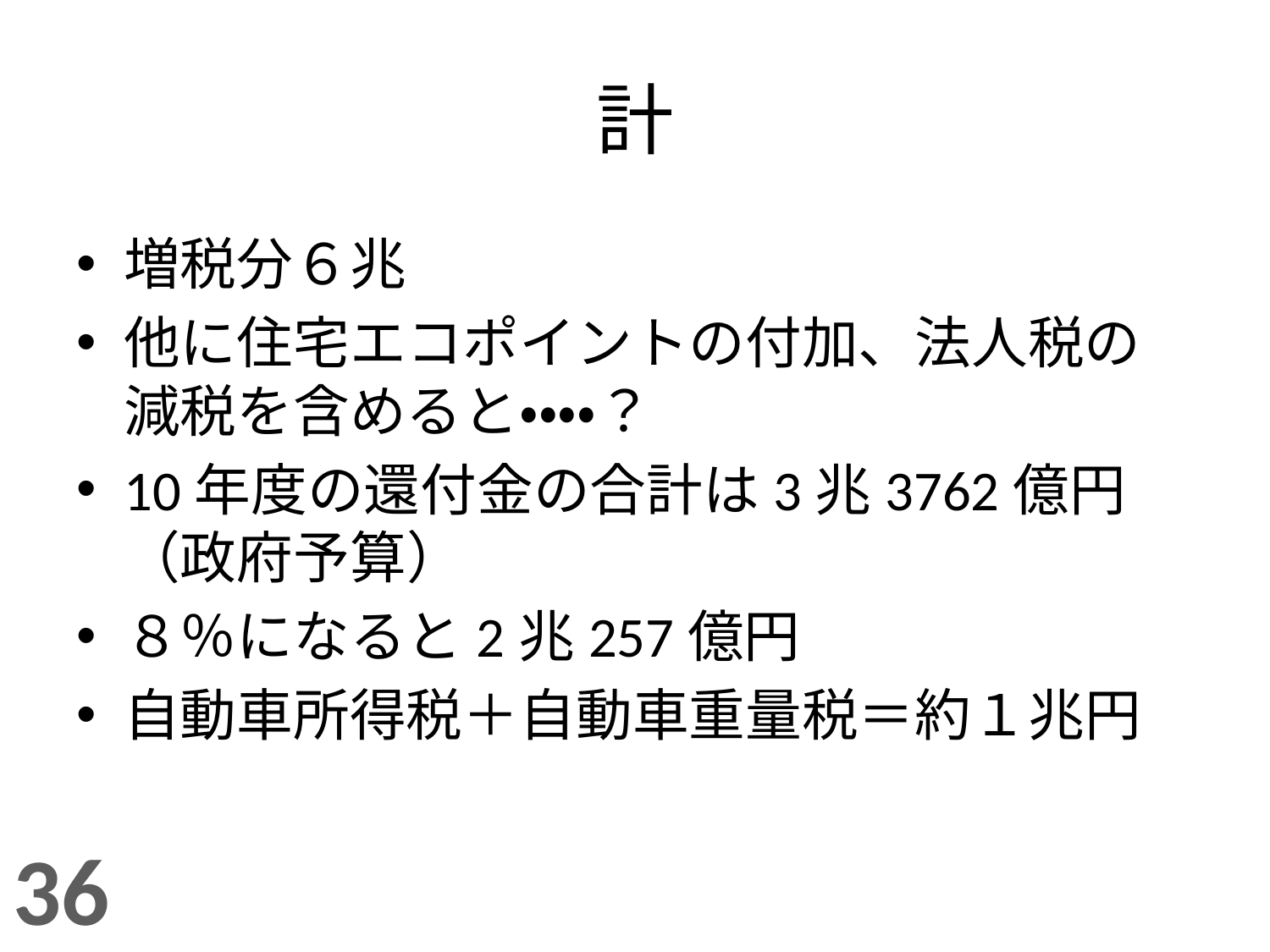

# 計
増税分６兆
他に住宅エコポイントの付加、法人税の減税を含めると・・・・？
10年度の還付金の合計は3兆3762億円（政府予算）
８％になると2兆257億円
自動車所得税＋自動車重量税＝約１兆円
36